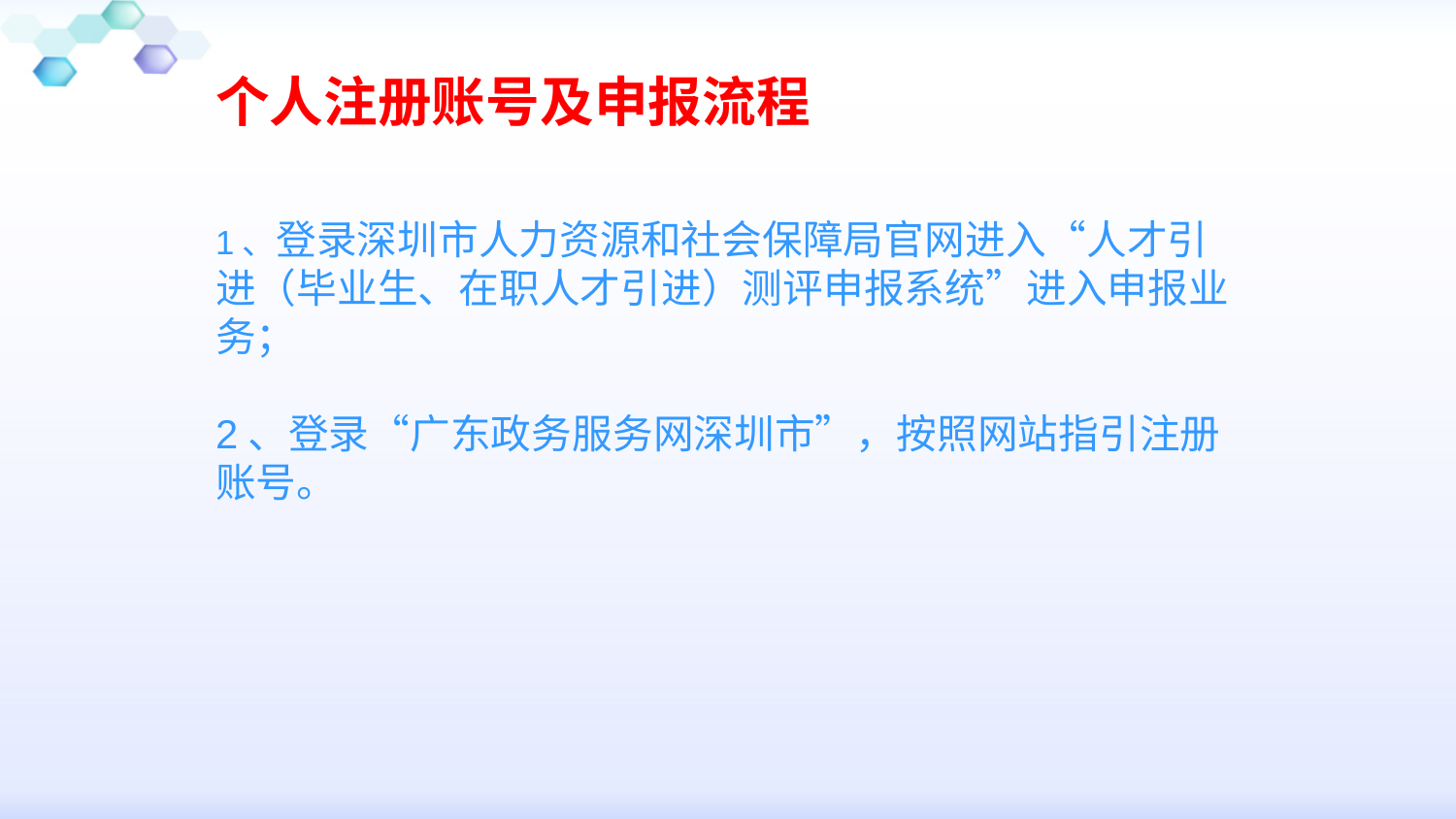

# 个人注册账号及申报流程 1、登录深圳市人力资源和社会保障局官网进入“人才引进（毕业生、在职人才引进）测评申报系统”进入申报业务； 2、登录“广东政务服务网深圳市”，按照网站指引注册账号。